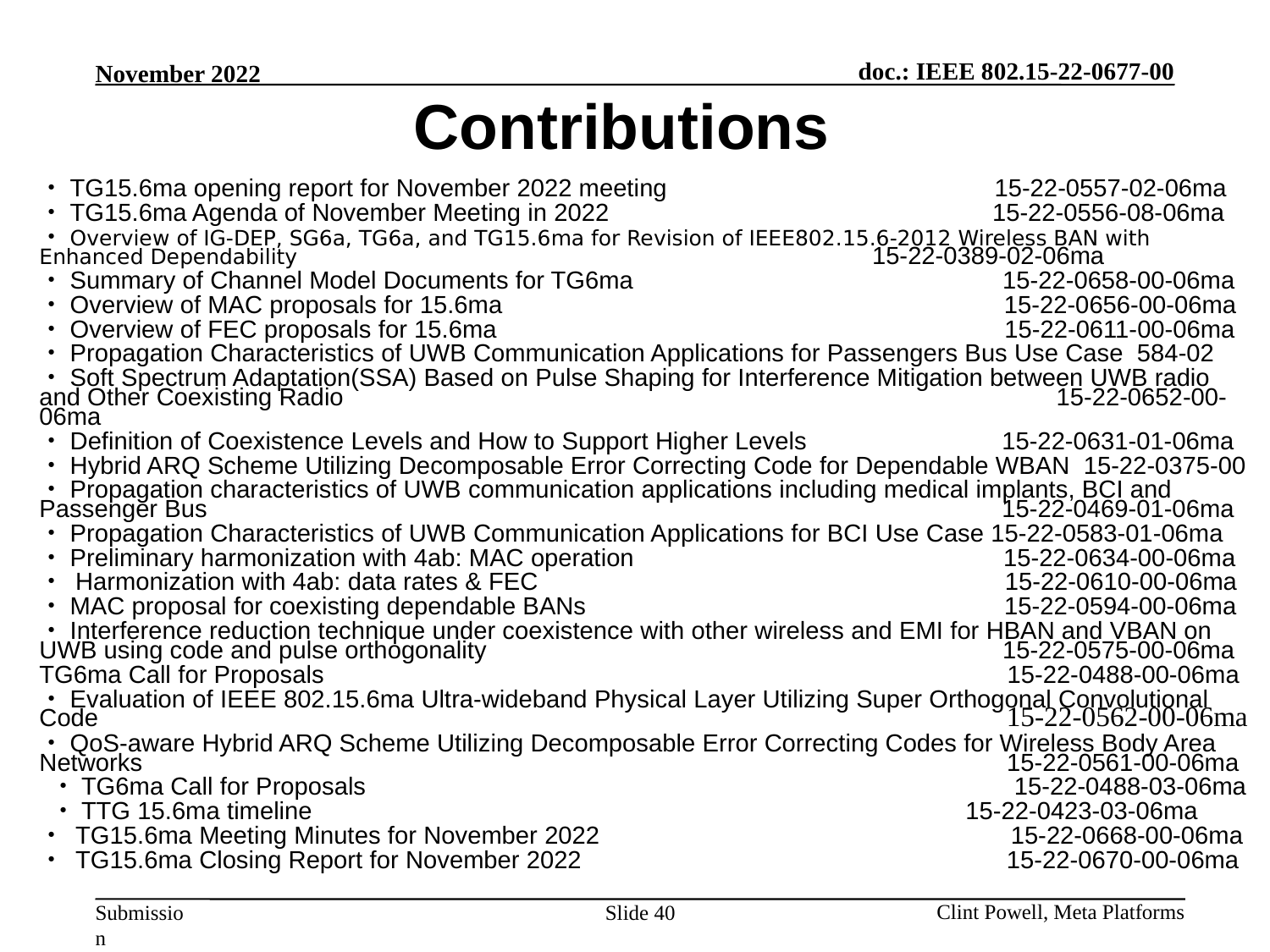

# Contributions
・TG15.6ma opening report for November 2022 meeting                                               15-22-0557-02-06ma
・TG15.6ma Agenda of November Meeting in 2022                                                       15-22-0556-08-06ma
・Overview of IG-DEP, SG6a, TG6a, and TG15.6ma for Revision of IEEE802.15.6-2012 Wireless BAN with Enhanced Dependability           　 　　　                                                                                        15-22-0389-02-06ma
・Summary of Channel Model Documents for TG6ma                                                     15-22-0658-00-06ma
・Overview of MAC proposals for 15.6ma                                                                        15-22-0656-00-06ma
・Overview of FEC proposals for 15.6ma　　　　　　　　　　　　　　　　　　　　15-22-0611-00-06ma
・Propagation Characteristics of UWB Communication Applications for Passengers Bus Use Case  584-02
・Soft Spectrum Adaptation(SSA) Based on Pulse Shaping for Interference Mitigation between UWB radio and Other Coexisting Radio                                                                                                      15-22-0652-00-06ma
・Definition of Coexistence Levels and How to Support Higher Levels                            15-22-0631-01-06ma
・Hybrid ARQ Scheme Utilizing Decomposable Error Correcting Code for Dependable WBAN  15-22-0375-00
・Propagation characteristics of UWB communication applications including medical implants, BCI and Passenger Bus                                                                                                                  15-22-0469-01-06ma
・Propagation Characteristics of UWB Communication Applications for BCI Use Case 15-22-0583-01-06ma
・Preliminary harmonization with 4ab: MAC operation                                                     15-22-0634-00-06ma
・ Harmonization with 4ab: data rates & FEC                                                                   15-22-0610-00-06ma
・MAC proposal for coexisting dependable BANs                                                            15-22-0594-00-06ma
・Interference reduction technique under coexistence with other wireless and EMI for HBAN and VBAN on UWB using code and pulse orthogonality                                                                          15-22-0575-00-06ma
TG6ma Call for Proposals                                                                                                  15-22-0488-00-06ma
・Evaluation of IEEE 802.15.6ma Ultra-wideband Physical Layer Utilizing Super Orthogonal Convolutional Code                                                                                                                                  15-22-0562-00-06ma
・QoS-aware Hybrid ARQ Scheme Utilizing Decomposable Error Correcting Codes for Wireless Body Area Networks                                                                                                                            15-22-0561-00-06ma
 ・TG6ma Call for Proposals                                                                                             15-22-0488-03-06ma
 ・TTG 15.6ma timeline　　　　　　　　　　　　　　　　                                        　15-22-0423-03-06ma
・ TG15.6ma Meeting Minutes for November 2022                                                           15-22-0668-00-06ma
・ TG15.6ma Closing Report for November 2022                                                             15-22-0670-00-06ma

Slide 40